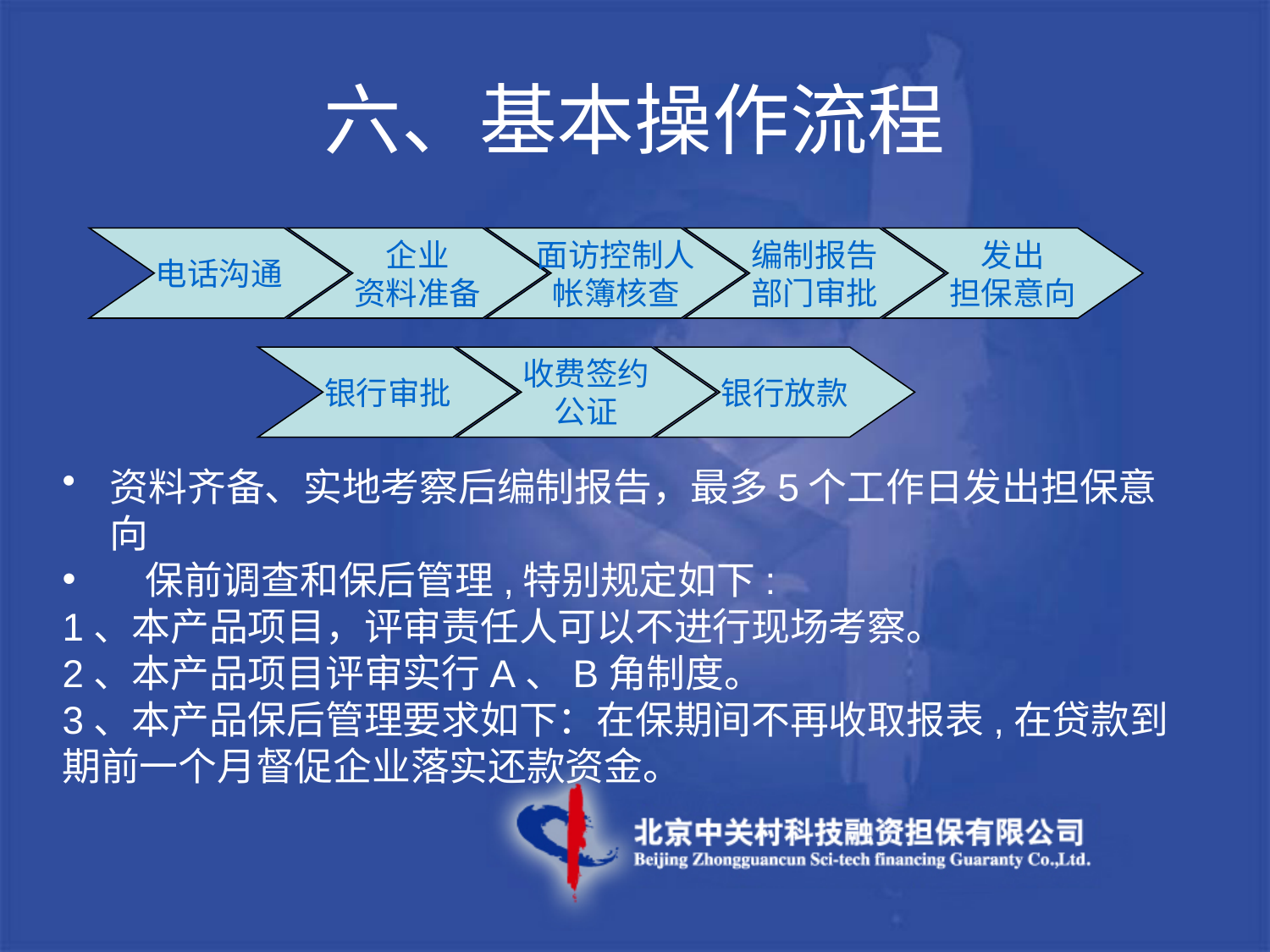

# 六、基本操作流程

电话沟通
企业
资料准备
面访控制人
帐簿核查
编制报告
部门审批
发出
担保意向
银行审批
收费签约
公证
银行放款
资料齐备、实地考察后编制报告，最多5个工作日发出担保意向
   保前调查和保后管理,特别规定如下:
1、本产品项目，评审责任人可以不进行现场考察。
2、本产品项目评审实行A、B角制度。
3、本产品保后管理要求如下：在保期间不再收取报表,在贷款到期前一个月督促企业落实还款资金。